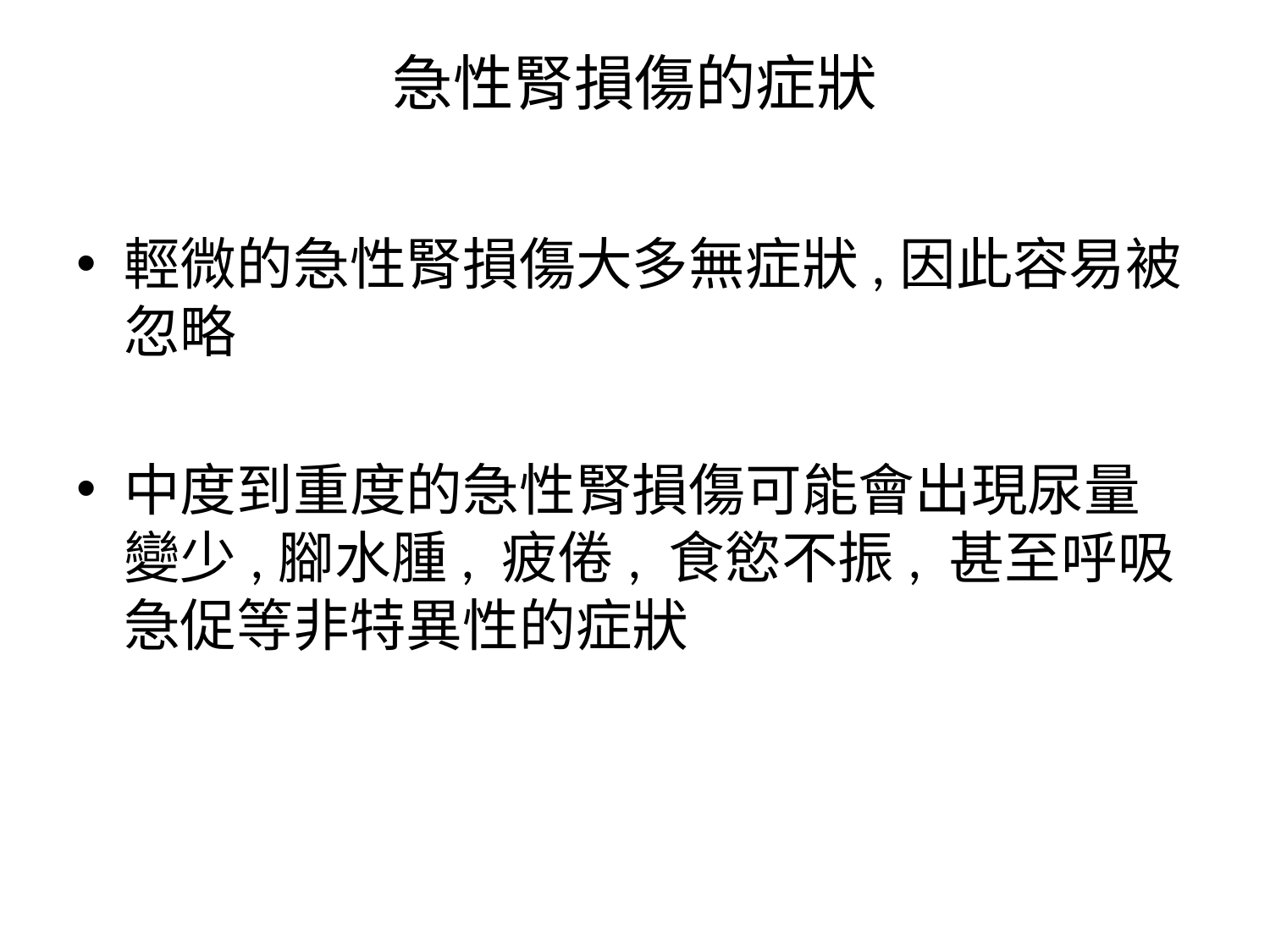

# 急性腎損傷的症狀
輕微的急性腎損傷大多無症狀,因此容易被忽略

中度到重度的急性腎損傷可能會出現尿量變少,腳水腫, 疲倦, 食慾不振, 甚至呼吸急促等非特異性的症狀